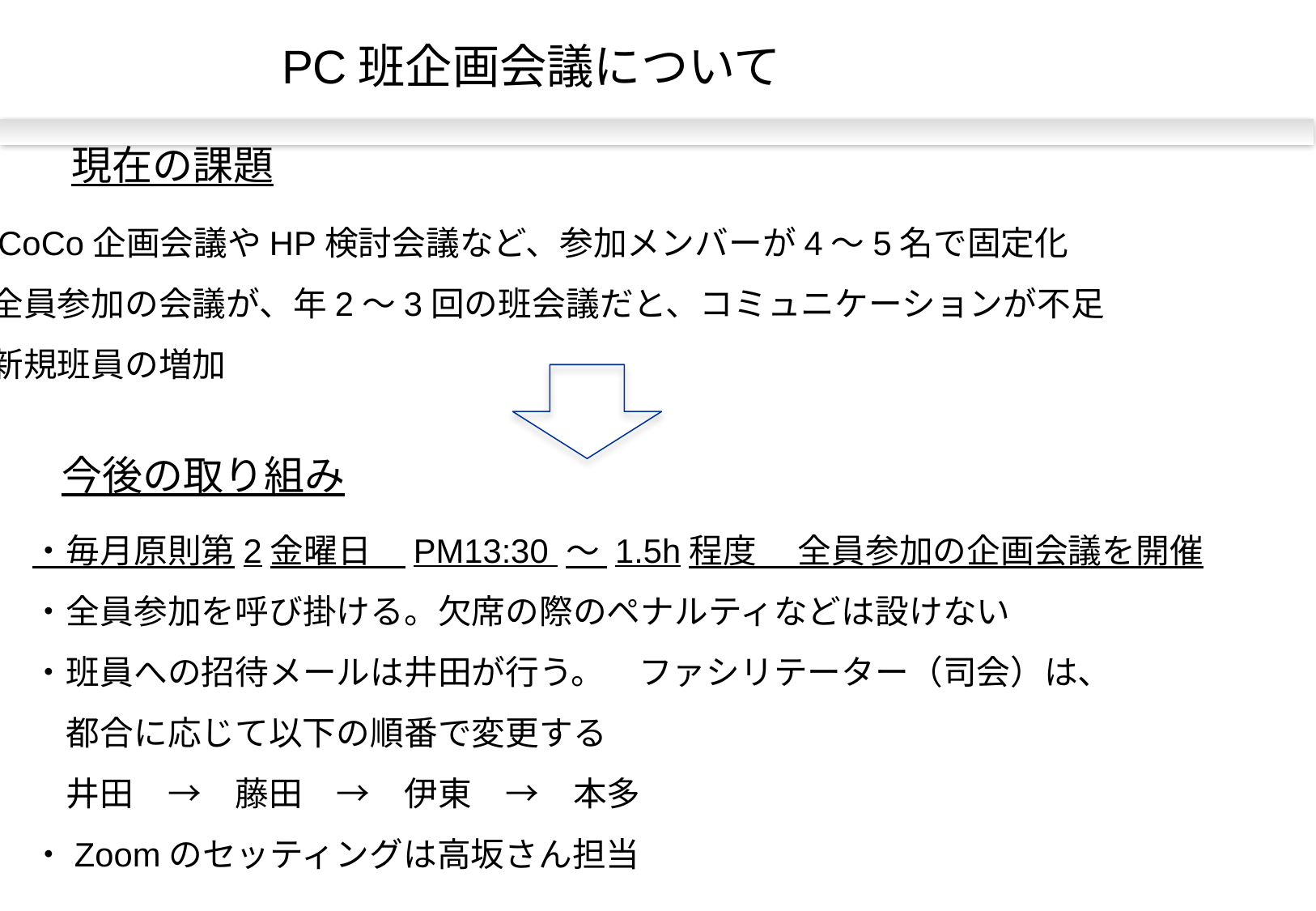

PC班企画会議について
現在の課題
・CoCo企画会議やHP検討会議など、参加メンバーが4～5名で固定化
・全員参加の会議が、年2～3回の班会議だと、コミュニケーションが不足
・新規班員の増加

今後の取り組み
・毎月原則第2金曜日　PM13:30 ～ 1.5h程度　 全員参加の企画会議を開催
・全員参加を呼び掛ける。欠席の際のペナルティなどは設けない
・班員への招待メールは井田が行う。　ファシリテーター（司会）は、
　都合に応じて以下の順番で変更する
　井田　→　藤田　→　伊東　→　本多
・Zoomのセッティングは高坂さん担当